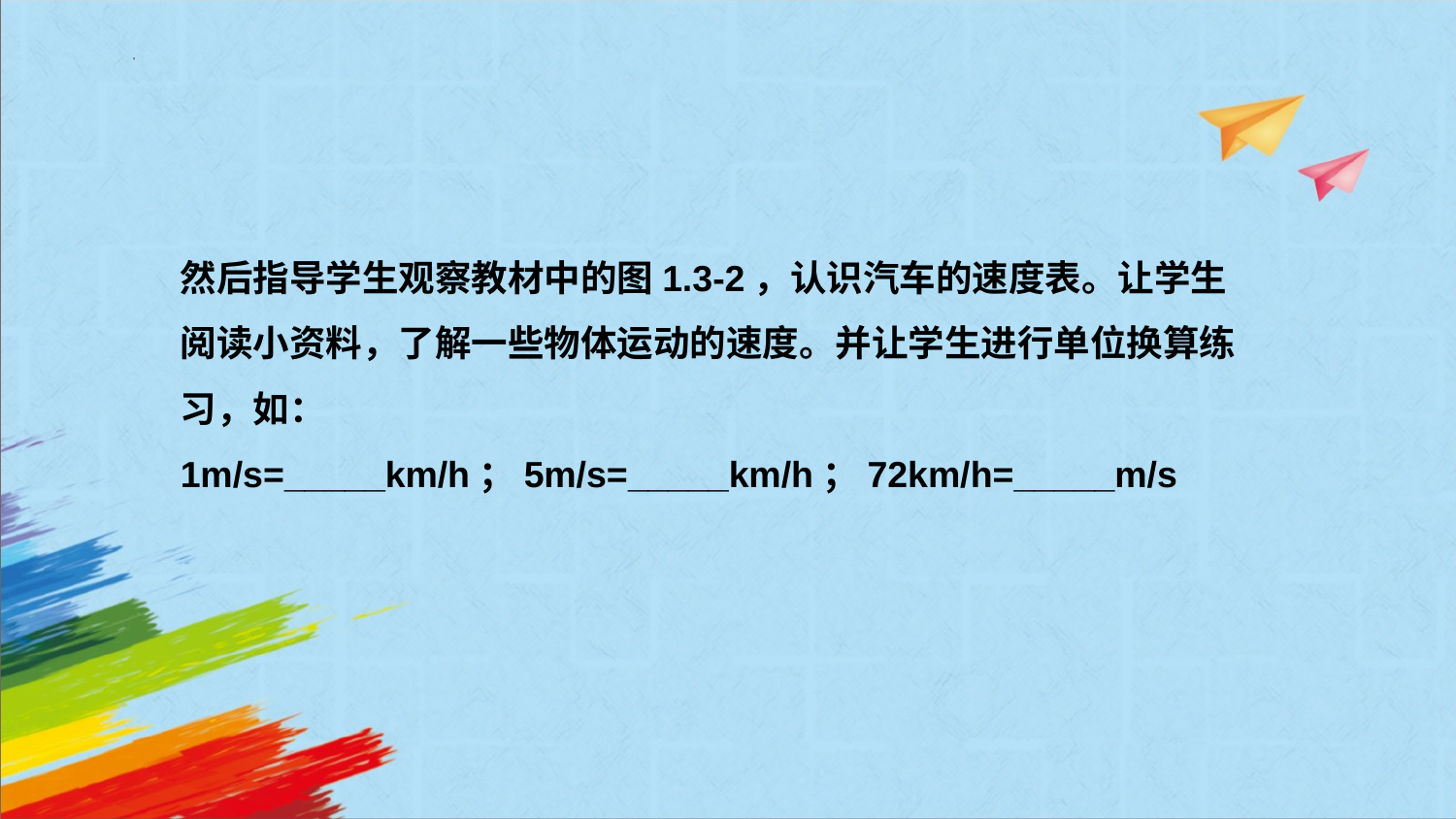

然后指导学生观察教材中的图1.3-2，认识汽车的速度表。让学生阅读小资料，了解一些物体运动的速度。并让学生进行单位换算练习，如：
1m/s=_____km/h；5m/s=_____km/h；72km/h=_____m/s